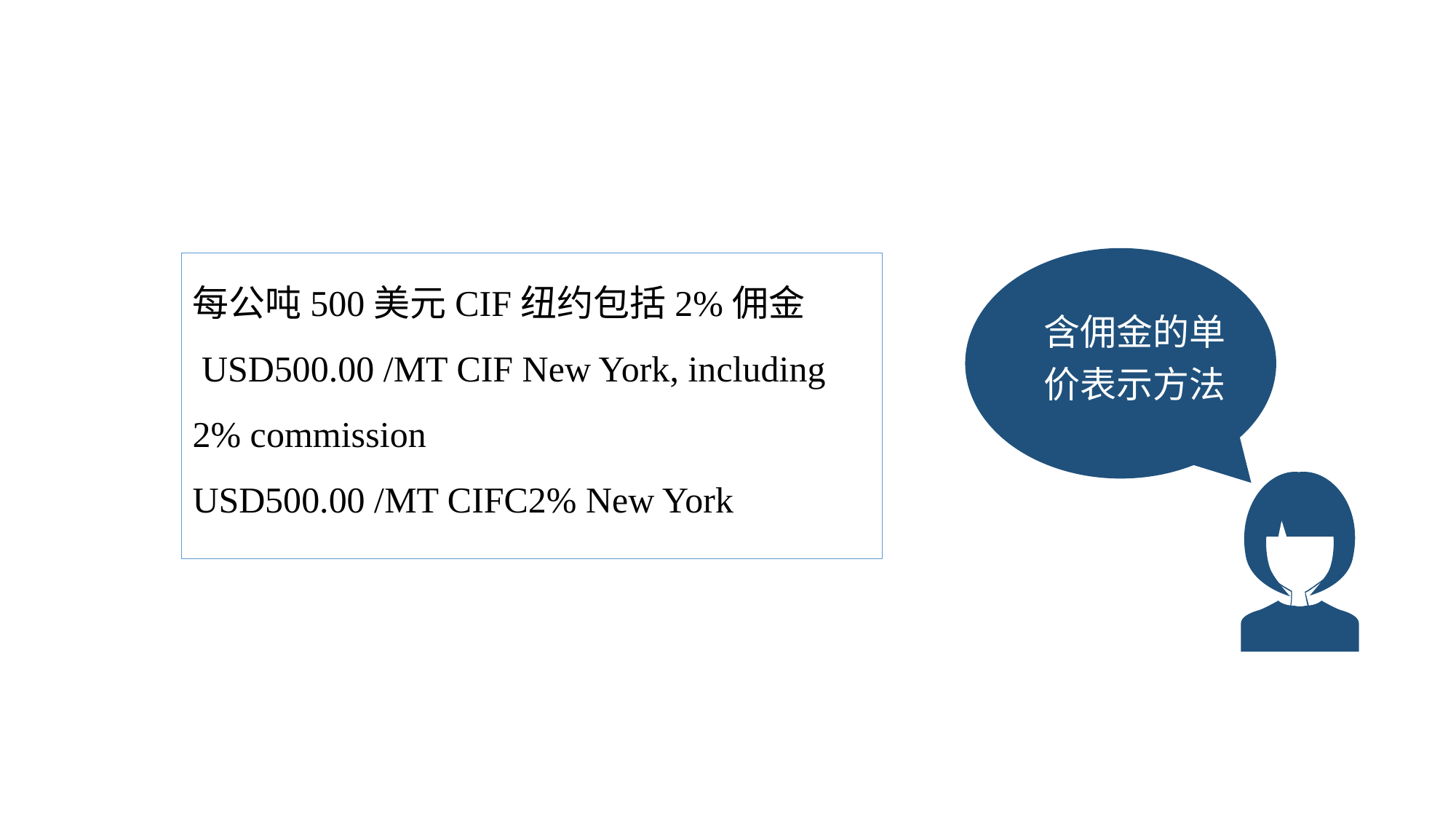

每公吨500美元CIF纽约包括2%佣金
 USD500.00 /MT CIF New York, including
2% commission
USD500.00 /MT CIFC2% New York

含佣金的单价表示方法